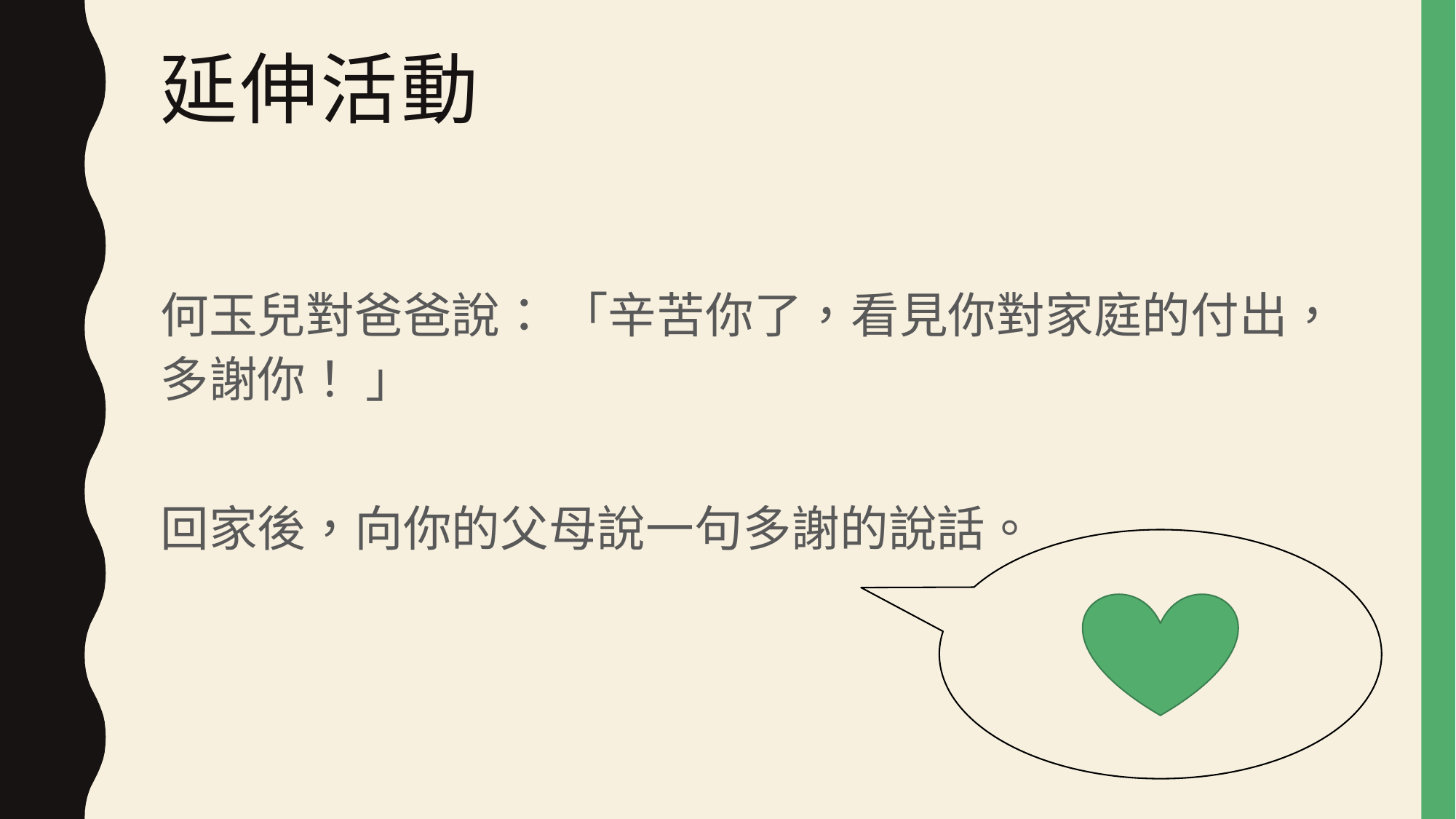

# 延伸活動
何玉兒對爸爸說： 「辛苦你了，看見你對家庭的付出，多謝你！ 」

回家後，向你的父母說一句多謝的說話。